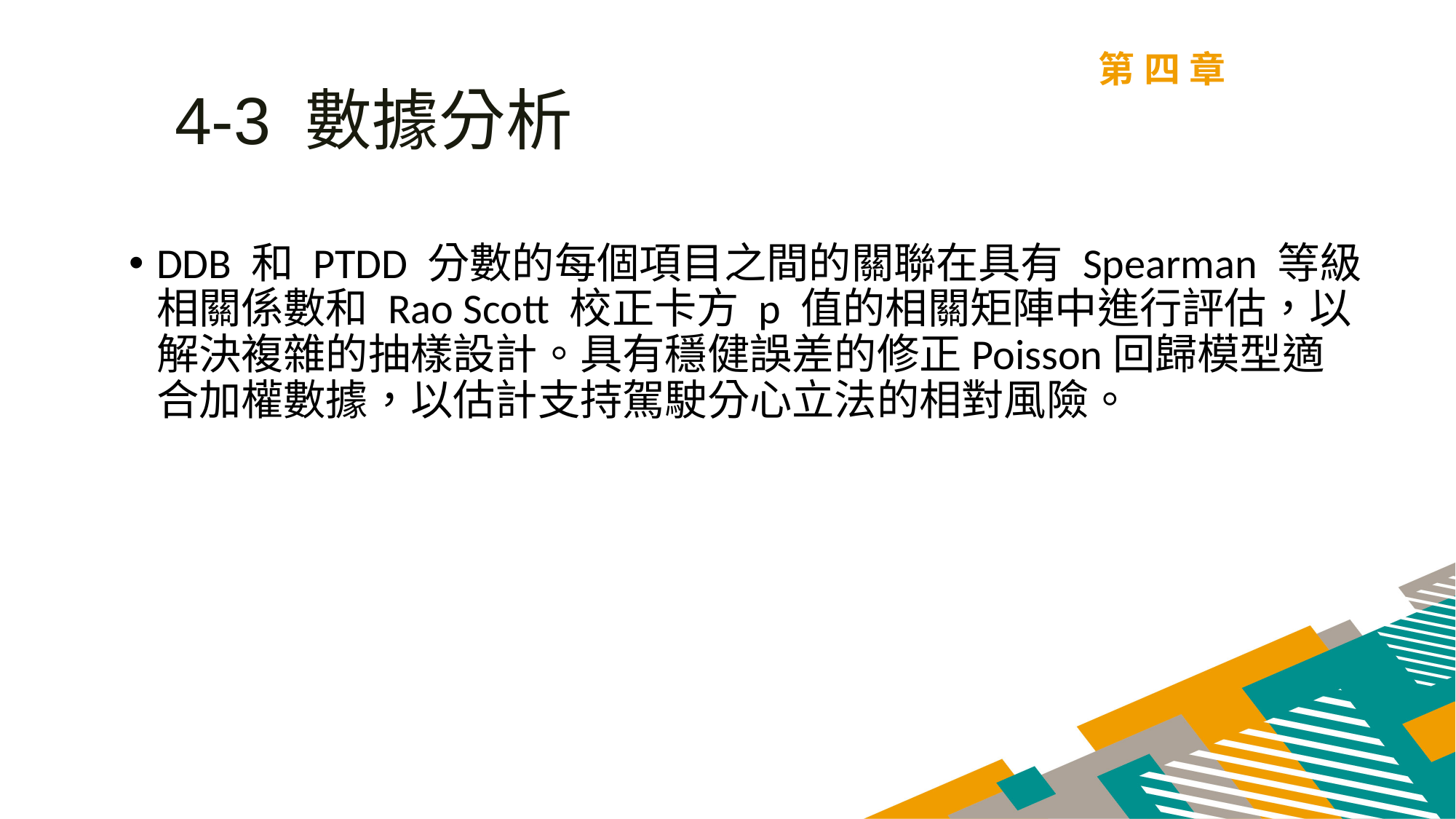

第四章
4-3 數據分析

DDB 和 PTDD 分數的每個項目之間的關聯在具有 Spearman 等級相關係數和 Rao Scott 校正卡方 p 值的相關矩陣中進行評估，以解決複雜的抽樣設計。具有穩健誤差的修正Poisson回歸模型適合加權數據，以估計支持駕駛分心立法的相對風險。